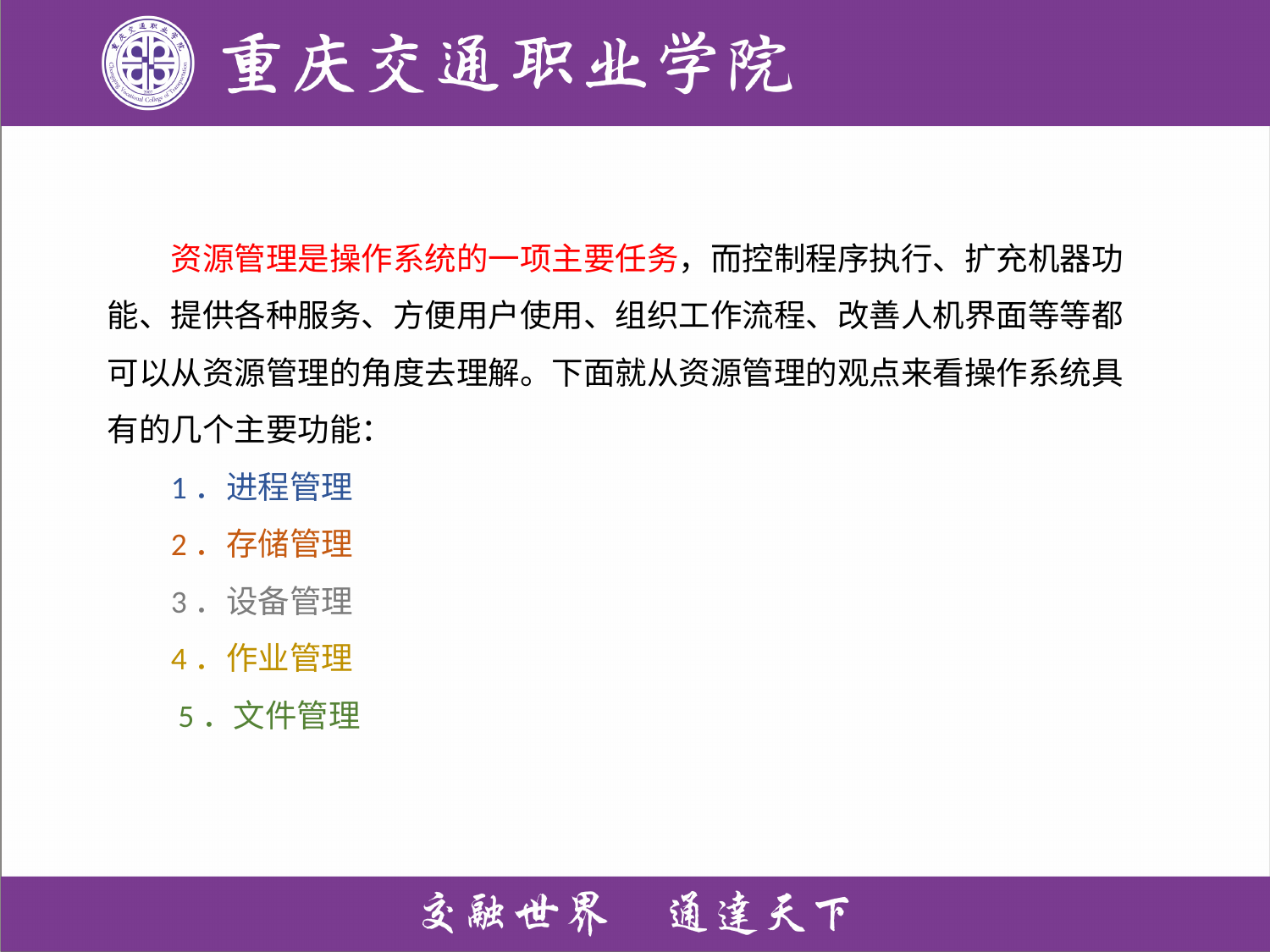

资源管理是操作系统的一项主要任务，而控制程序执行、扩充机器功能、提供各种服务、方便用户使用、组织工作流程、改善人机界面等等都可以从资源管理的角度去理解。下面就从资源管理的观点来看操作系统具有的几个主要功能：
1．进程管理
2．存储管理
3．设备管理
4．作业管理
 5．文件管理